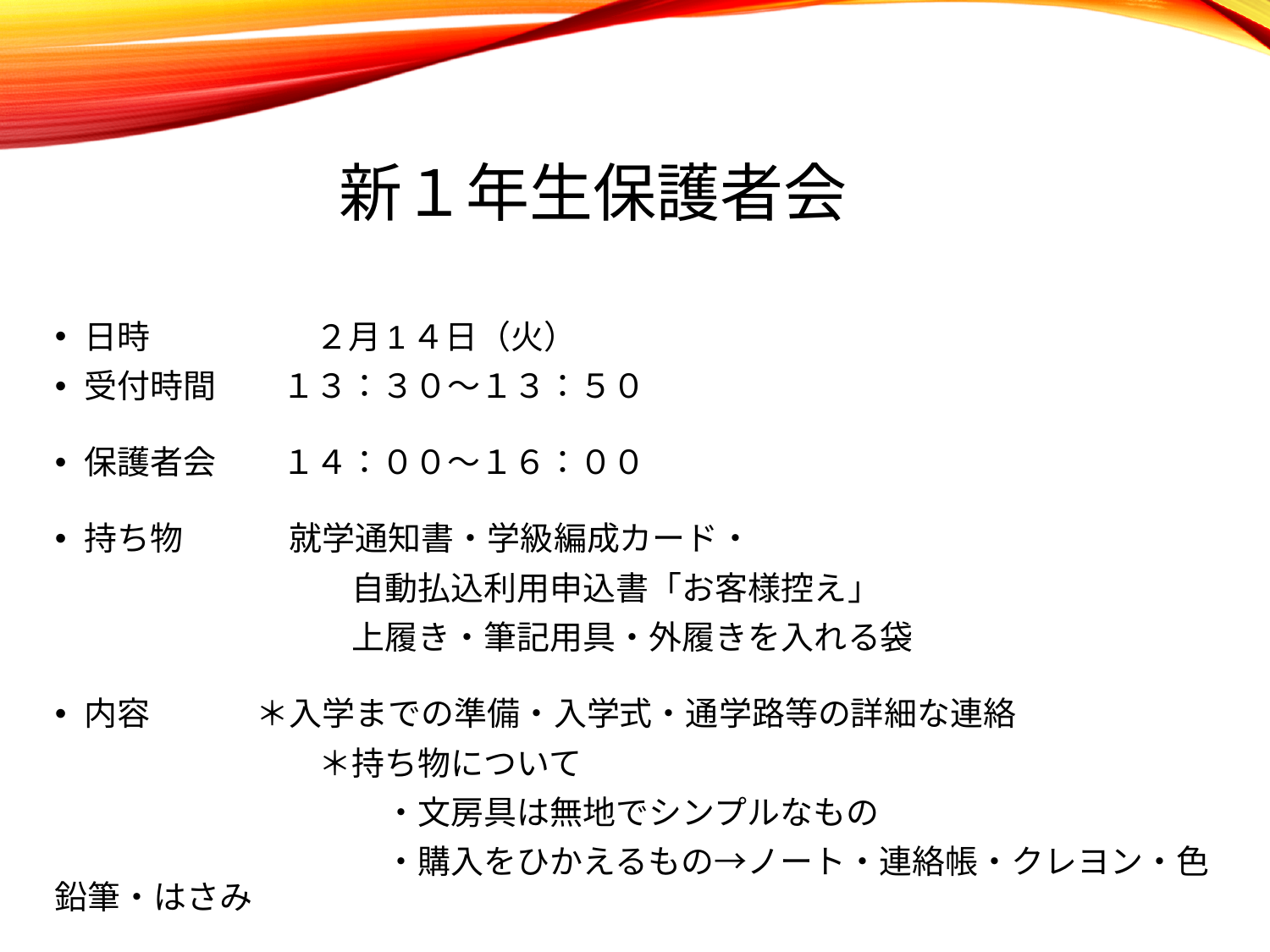

新１年生保護者会
日時　　　　　２月1４日（火）
受付時間　　１３：３０～１３：５０

保護者会　　１４：００～１６：００

持ち物　 　　就学通知書・学級編成カード・
　　　　　　　　　自動払込利用申込書「お客様控え」
　　　　　　　　　上履き・筆記用具・外履きを入れる袋

内容　　　 ＊入学までの準備・入学式・通学路等の詳細な連絡
　　　　　　　　＊持ち物について
　　　　　　　　　　・文房具は無地でシンプルなもの
　　　　　　　　　　・購入をひかえるもの→ノート・連絡帳・クレヨン・色鉛筆・はさみ